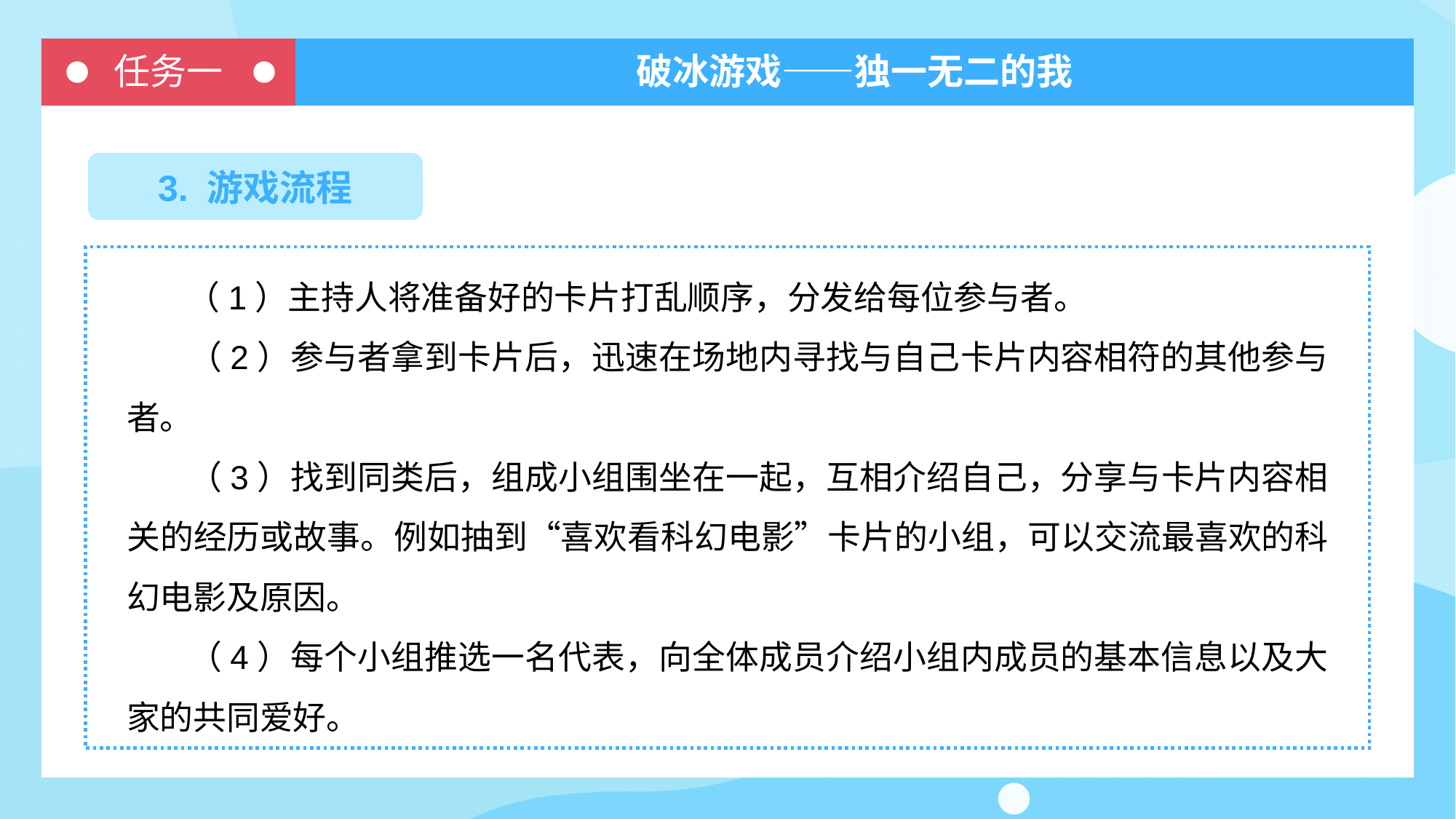

任务一
破冰游戏——独一无二的我

3. 游戏流程

       （1）主持人将准备好的卡片打乱顺序，分发给每位参与者。
       （2）参与者拿到卡片后，迅速在场地内寻找与自己卡片内容相符的其他参与者。
       （3）找到同类后，组成小组围坐在一起，互相介绍自己，分享与卡片内容相关的经历或故事。例如抽到“喜欢看科幻电影”卡片的小组，可以交流最喜欢的科幻电影及原因。
       （4）每个小组推选一名代表，向全体成员介绍小组内成员的基本信息以及大家的共同爱好。